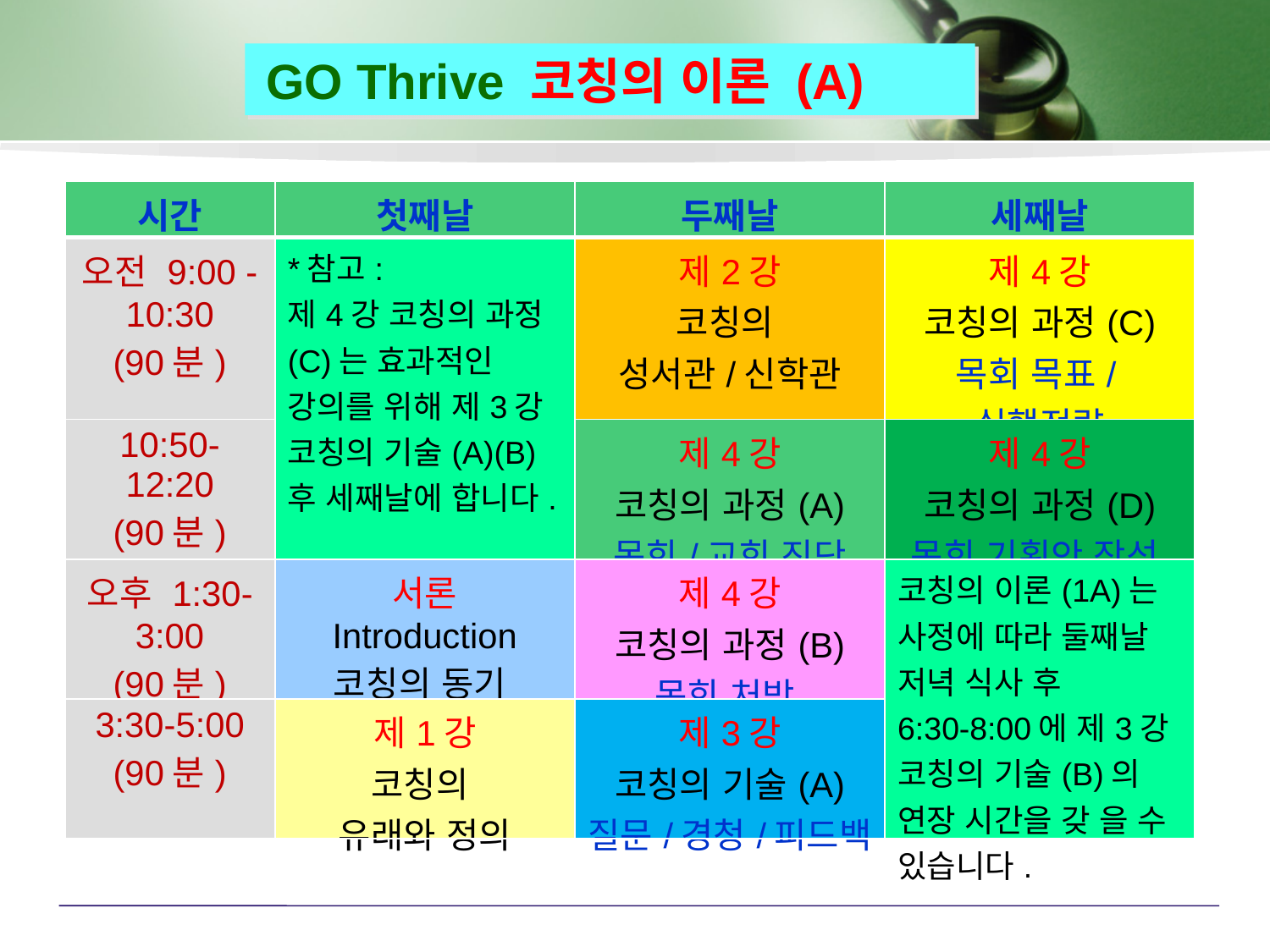

GO Thrive 코칭의 이론 (A)
| 시간 | 첫째날 | 두째날 | 세째날 |
| --- | --- | --- | --- |
| 오전 9:00 -10:30 (90분) | \*참고: 제4강 코칭의 과정 (C)는 효과적인 강의를 위해 제3강 코칭의 기술(A)(B) 후 세째날에 합니다. | 제2강 코칭의 성서관/신학관 | 제4강 코칭의 과정(C) 목회 목표/실행전략 |
| 10:50-12:20 (90분) |  | 제4강 코칭의 과정(A) 목회/교회 진단 | 제4강 코칭의 과정(D) 목회 기획안 작성 |
| 오후 1:30-3:00 (90분) | 서론 Introduction 코칭의 동기 | 제4강 코칭의 과정(B) 목회 처방 | 코칭의 이론(1A)는 사정에 따라 둘째날 저녁 식사 후 6:30-8:00에 제3강 코칭의 기술(B)의 연장 시간을 갖 을 수 있습니다. |
| 3:30-5:00 (90분) | 제1강 코칭의 유래와 정의 | 제3강 코칭의 기술(A) 질문/경청/피드백 |  |